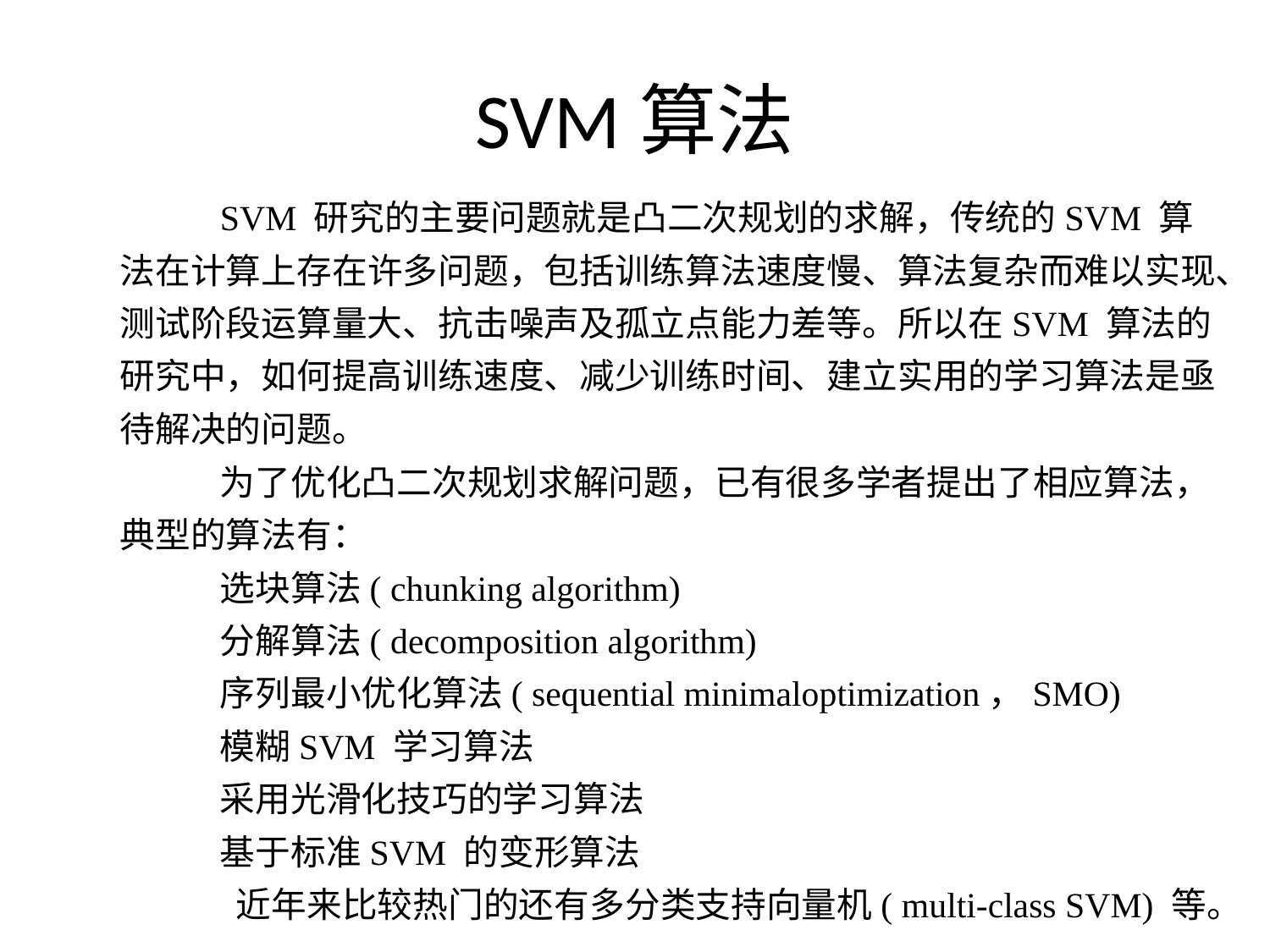

# SVM算法
SVM 研究的主要问题就是凸二次规划的求解，传统的SVM 算法在计算上存在许多问题，包括训练算法速度慢、算法复杂而难以实现、测试阶段运算量大、抗击噪声及孤立点能力差等。所以在SVM 算法的研究中，如何提高训练速度、减少训练时间、建立实用的学习算法是亟待解决的问题。
为了优化凸二次规划求解问题，已有很多学者提出了相应算法，典型的算法有：
选块算法( chunking algorithm)
分解算法( decomposition algorithm)
序列最小优化算法( sequential minimaloptimization，SMO)
模糊SVM 学习算法
采用光滑化技巧的学习算法
基于标准SVM 的变形算法
 近年来比较热门的还有多分类支持向量机( multi-class SVM) 等。